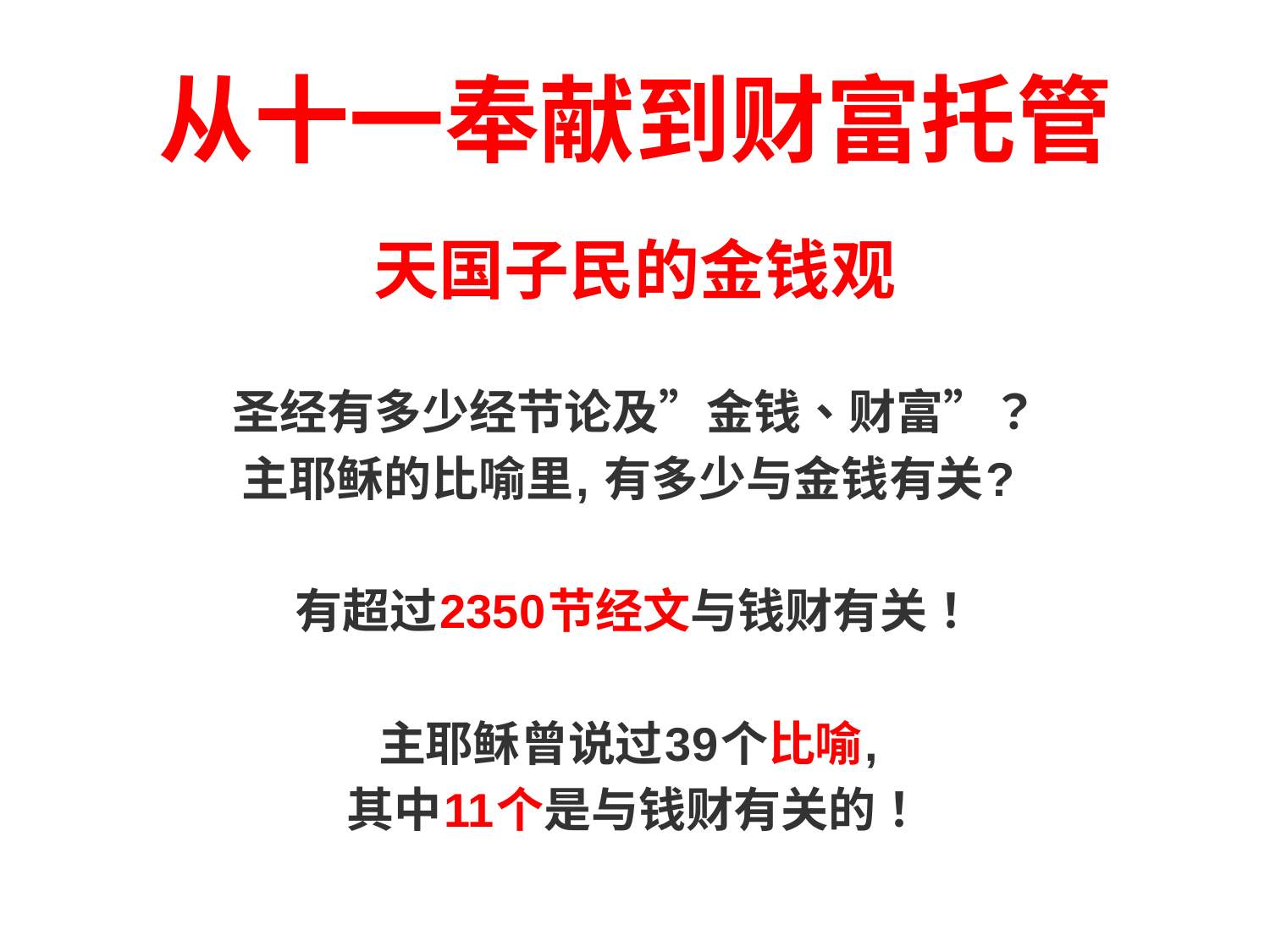

# 从十一奉献到财富托管
天国子民的金钱观

 圣经有多少经节论及”金钱、财富”？
主耶稣的比喻里, 有多少与金钱有关?

有超过2350节经文与钱财有关！

主耶稣曾说过39个比喻,
其中11个是与钱财有关的！